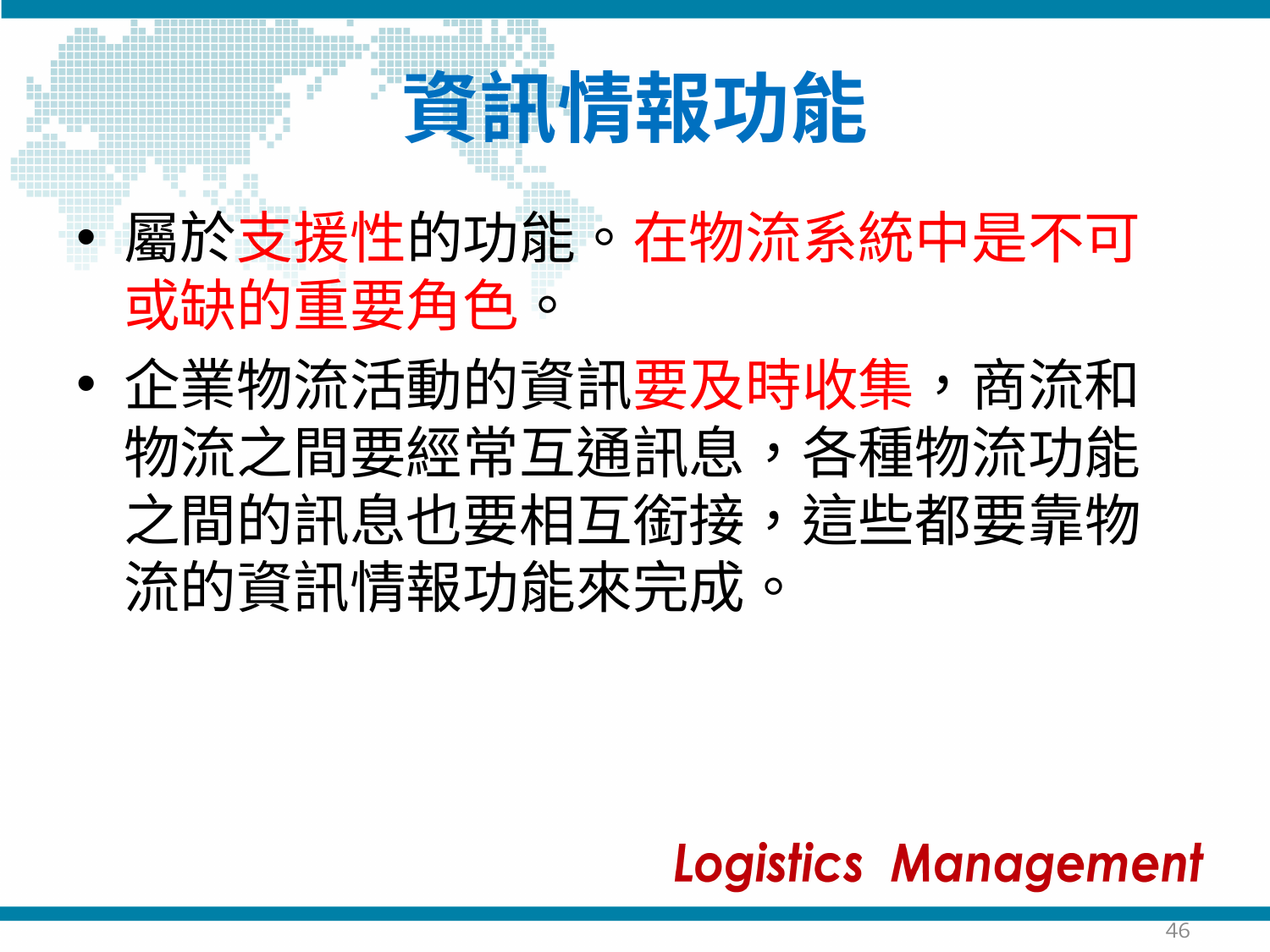

# 資訊情報功能
屬於支援性的功能。在物流系統中是不可或缺的重要角色。
企業物流活動的資訊要及時收集，商流和物流之間要經常互通訊息，各種物流功能之間的訊息也要相互銜接，這些都要靠物流的資訊情報功能來完成。
46